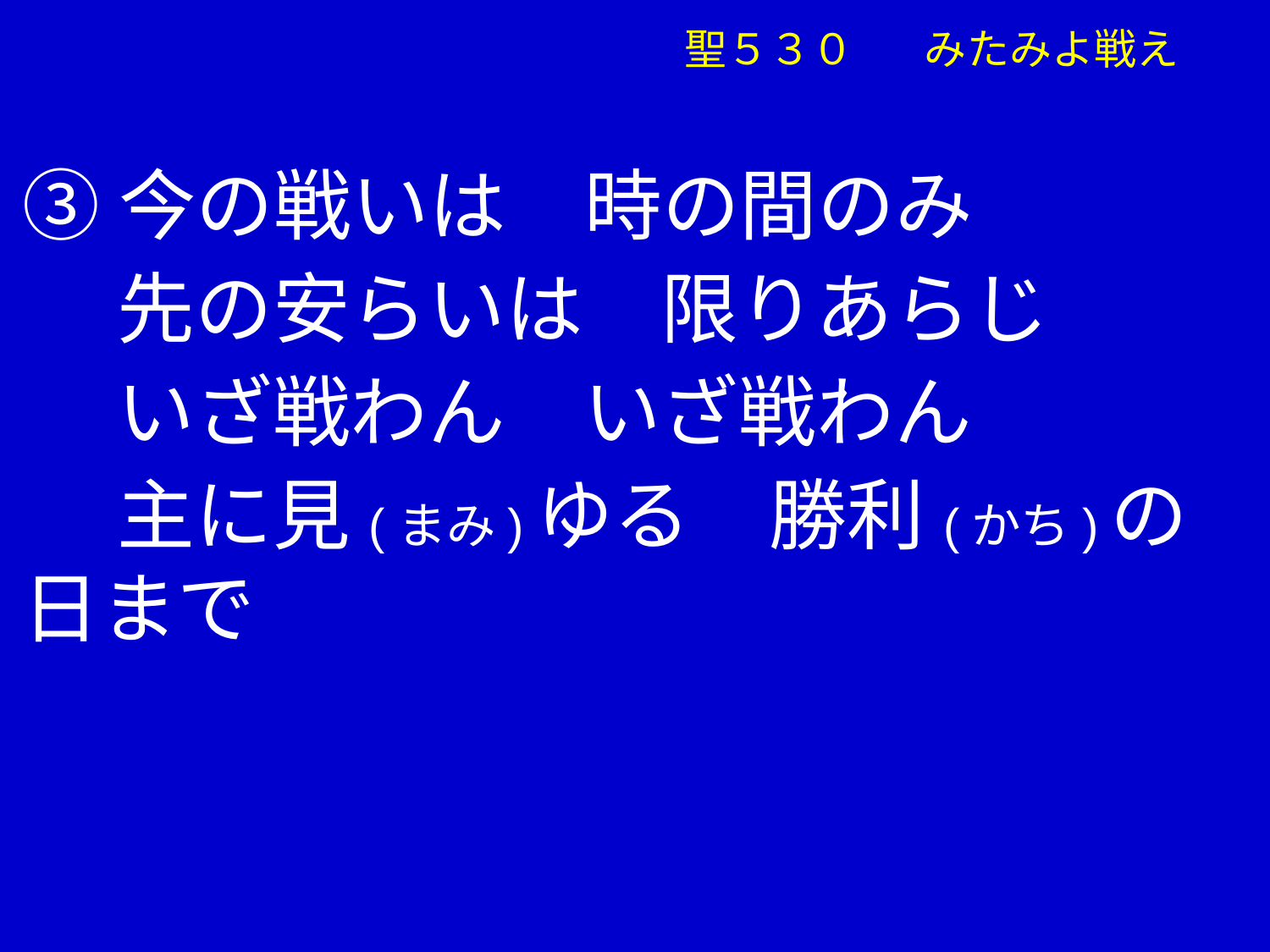

聖５３０   　みたみよ戦え
③今の戦いは　時の間のみ
　 先の安らいは　限りあらじ
　 いざ戦わん　いざ戦わん
　 主に見(まみ)ゆる　勝利(かち)の日まで